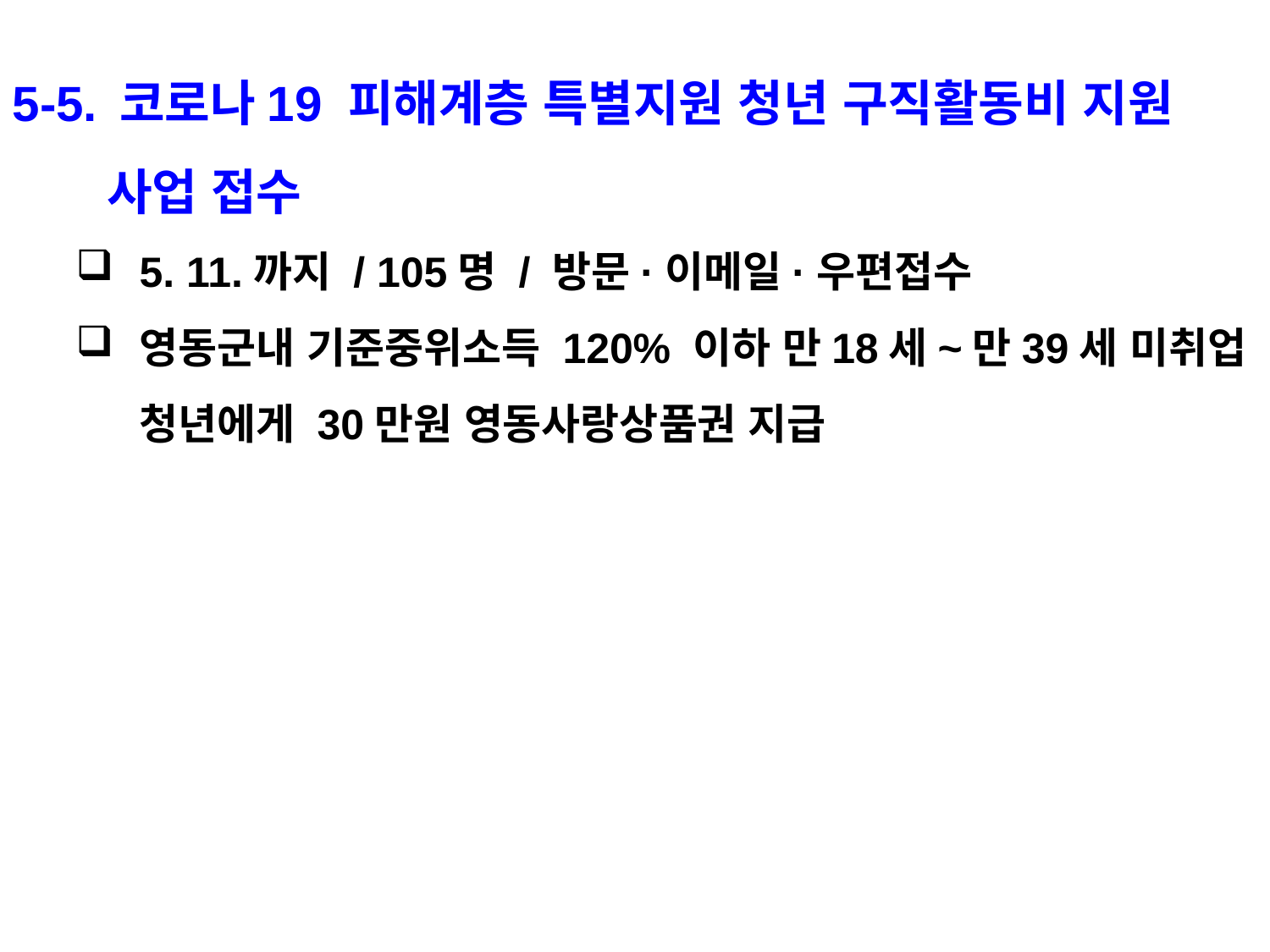

5-5. 코로나19 피해계층 특별지원 청년 구직활동비 지원
      사업 접수
5. 11.까지 / 105명 / 방문·이메일·우편접수
영동군내 기준중위소득 120% 이하 만18세~만39세 미취업 청년에게 30만원 영동사랑상품권 지급